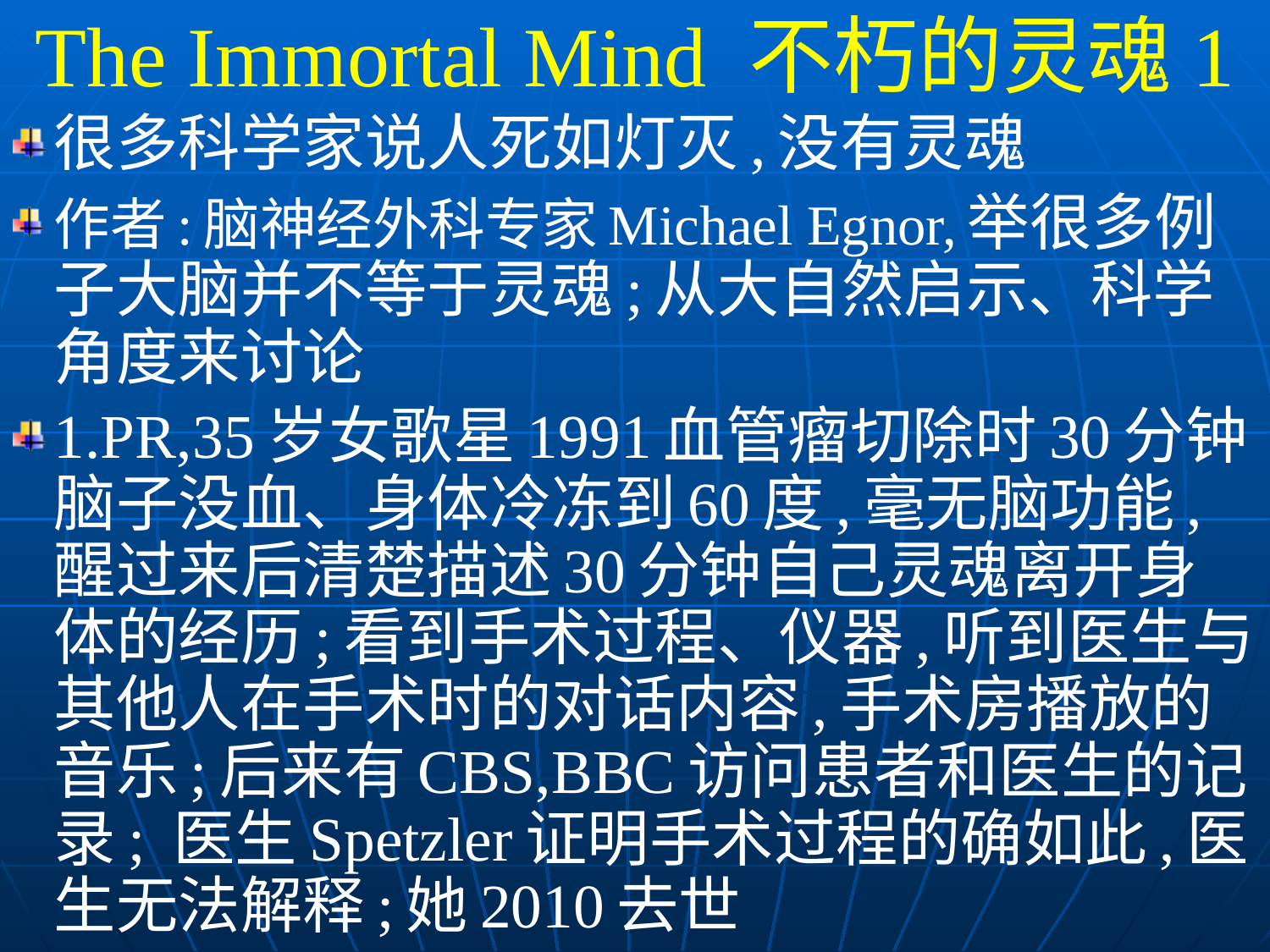

The Immortal Mind 不朽的灵魂1
很多科学家说人死如灯灭,没有灵魂
作者:脑神经外科专家Michael Egnor,举很多例子大脑并不等于灵魂;从大自然启示、科学角度来讨论
1.PR,35岁女歌星1991血管瘤切除时30分钟脑子没血、身体冷冻到60度,毫无脑功能,醒过来后清楚描述30分钟自己灵魂离开身体的经历;看到手术过程、仪器,听到医生与其他人在手术时的对话内容,手术房播放的音乐;后来有CBS,BBC访问患者和医生的记录; 医生Spetzler证明手术过程的确如此,医生无法解释;她2010去世